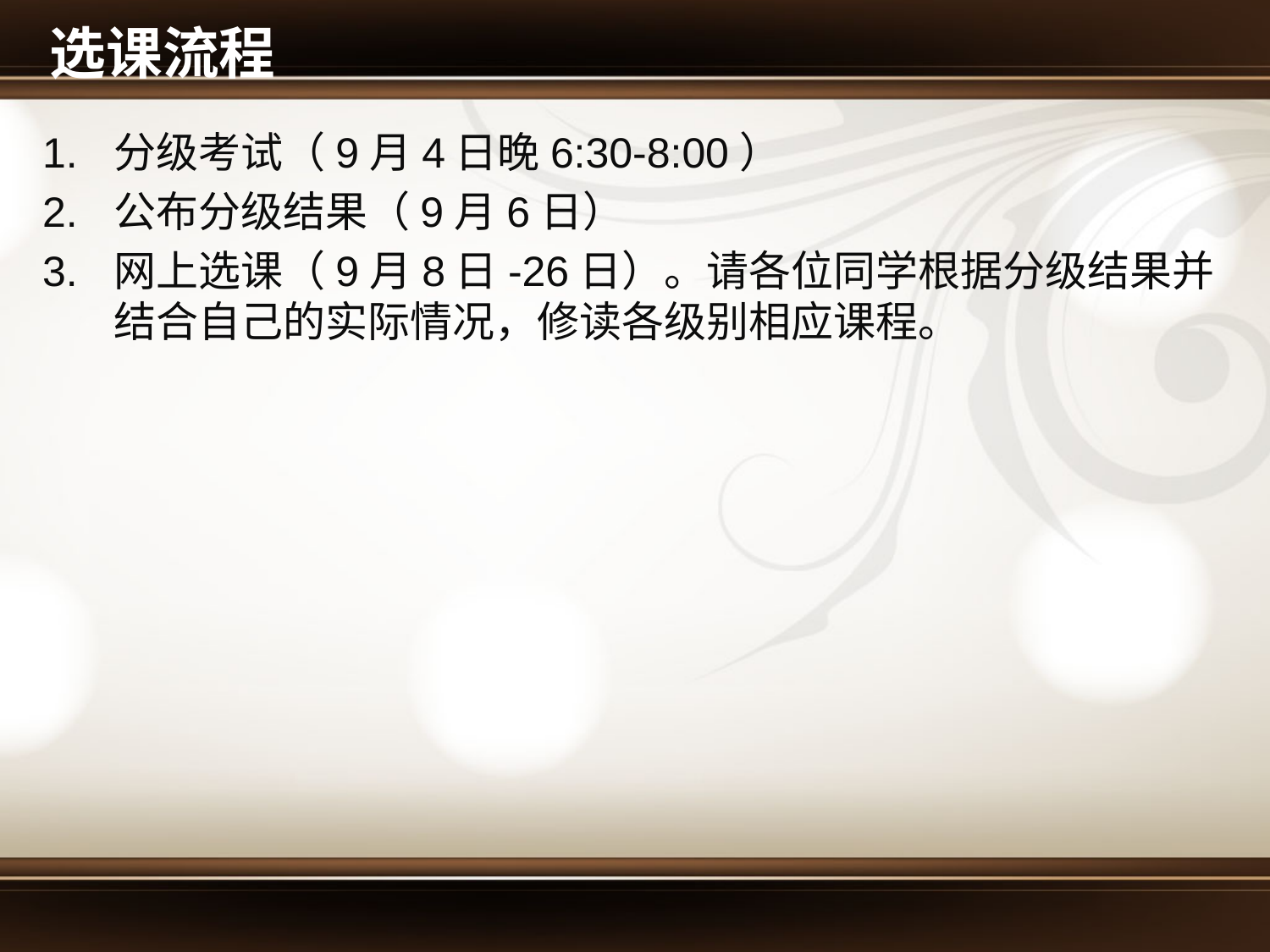

# 选课流程
分级考试（9月4日晚6:30-8:00）
公布分级结果（9月6日）
网上选课（9月8日-26日）。请各位同学根据分级结果并结合自己的实际情况，修读各级别相应课程。